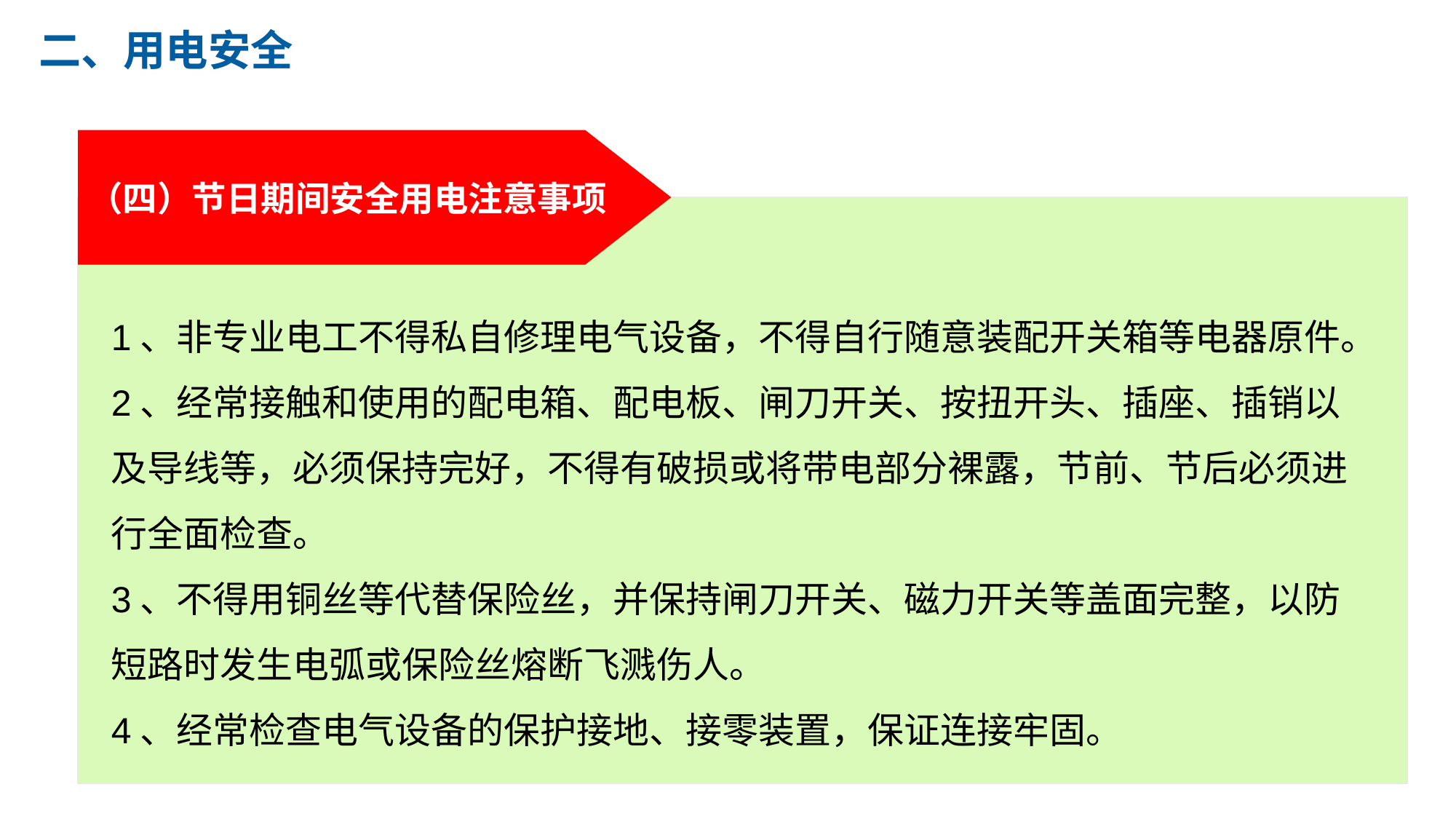

二、用电安全
（四）节日期间安全用电注意事项

1、非专业电工不得私自修理电气设备，不得自行随意装配开关箱等电器原件。
2、经常接触和使用的配电箱、配电板、闸刀开关、按扭开头、插座、插销以及导线等，必须保持完好，不得有破损或将带电部分裸露，节前、节后必须进行全面检查。
3、不得用铜丝等代替保险丝，并保持闸刀开关、磁力开关等盖面完整，以防短路时发生电弧或保险丝熔断飞溅伤人。
4、经常检查电气设备的保护接地、接零装置，保证连接牢固。